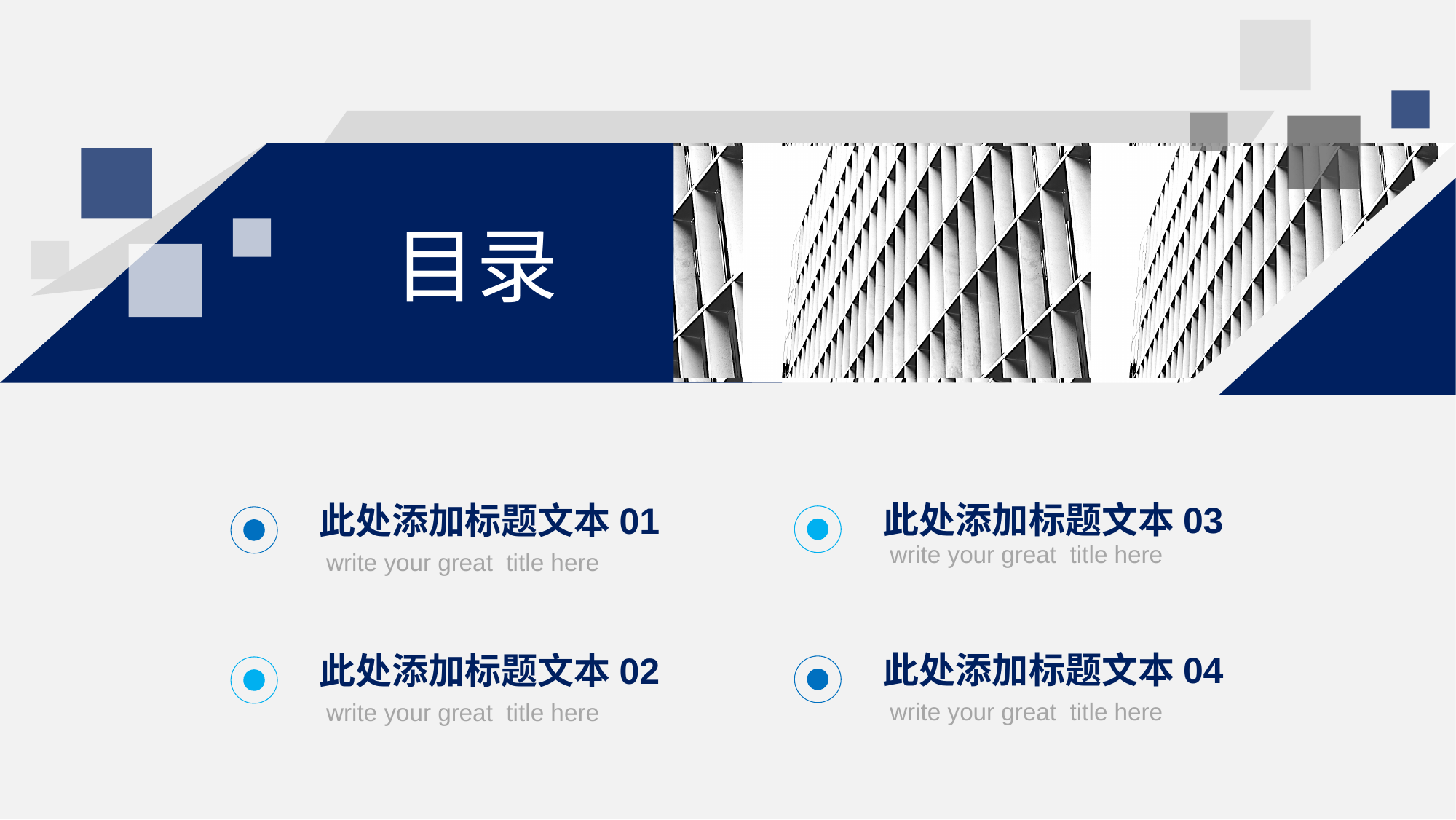

目录

此处添加标题文本03
此处添加标题文本01

write your great  title here
write your great  title here
此处添加标题文本04
此处添加标题文本02

write your great  title here
write your great  title here